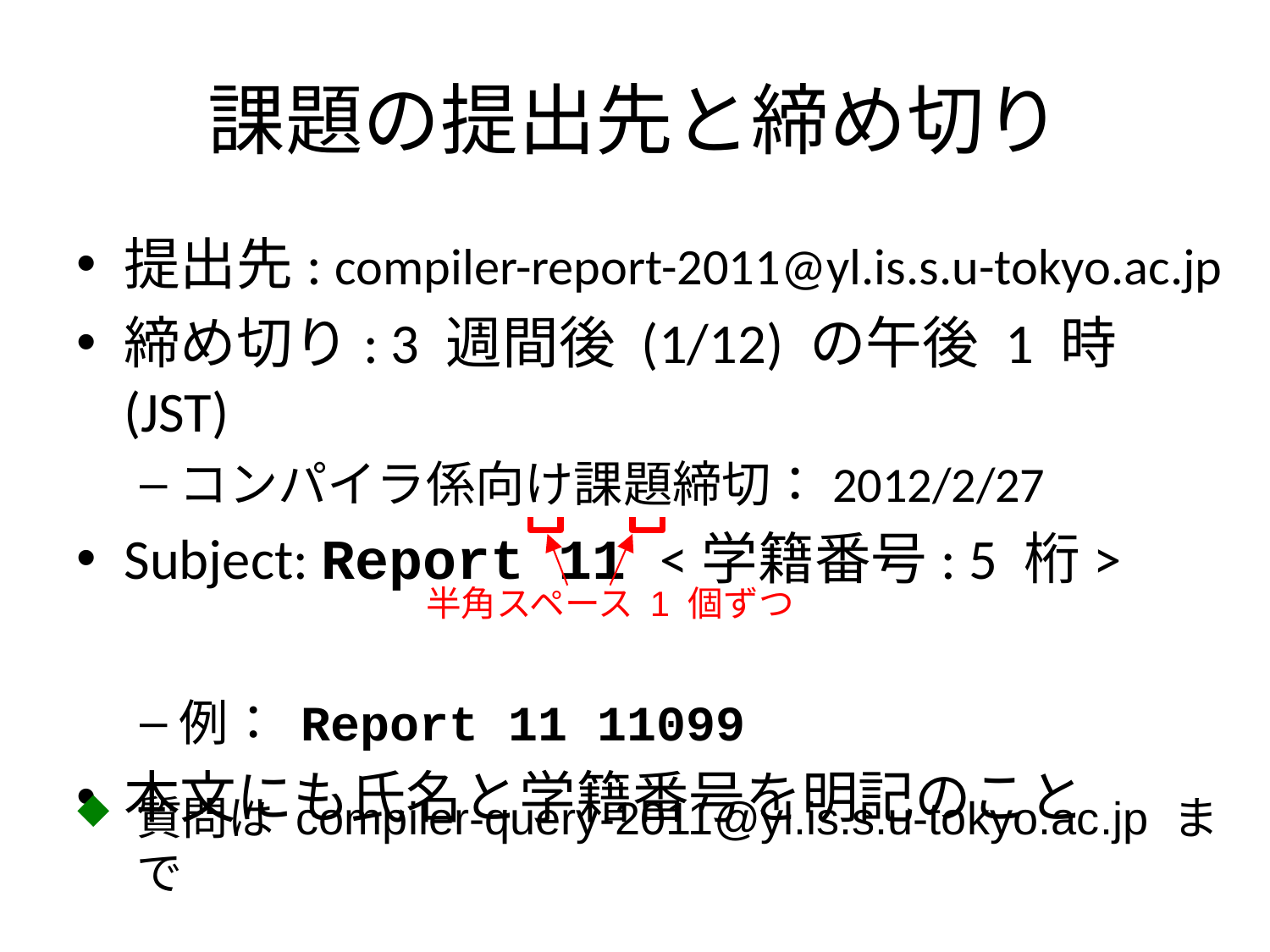

# 課題の提出先と締め切り
提出先: compiler-report-2011@yl.is.s.u-tokyo.ac.jp
締め切り: 3 週間後 (1/12) の午後 1 時 (JST)
コンパイラ係向け課題締切：2012/2/27
Subject: Report 11 <学籍番号: 5 桁>
例： Report 11 11099
本文にも氏名と学籍番号を明記のこと

半角スペース 1 個ずつ
質問は compiler-query-2011@yl.is.s.u-tokyo.ac.jp まで